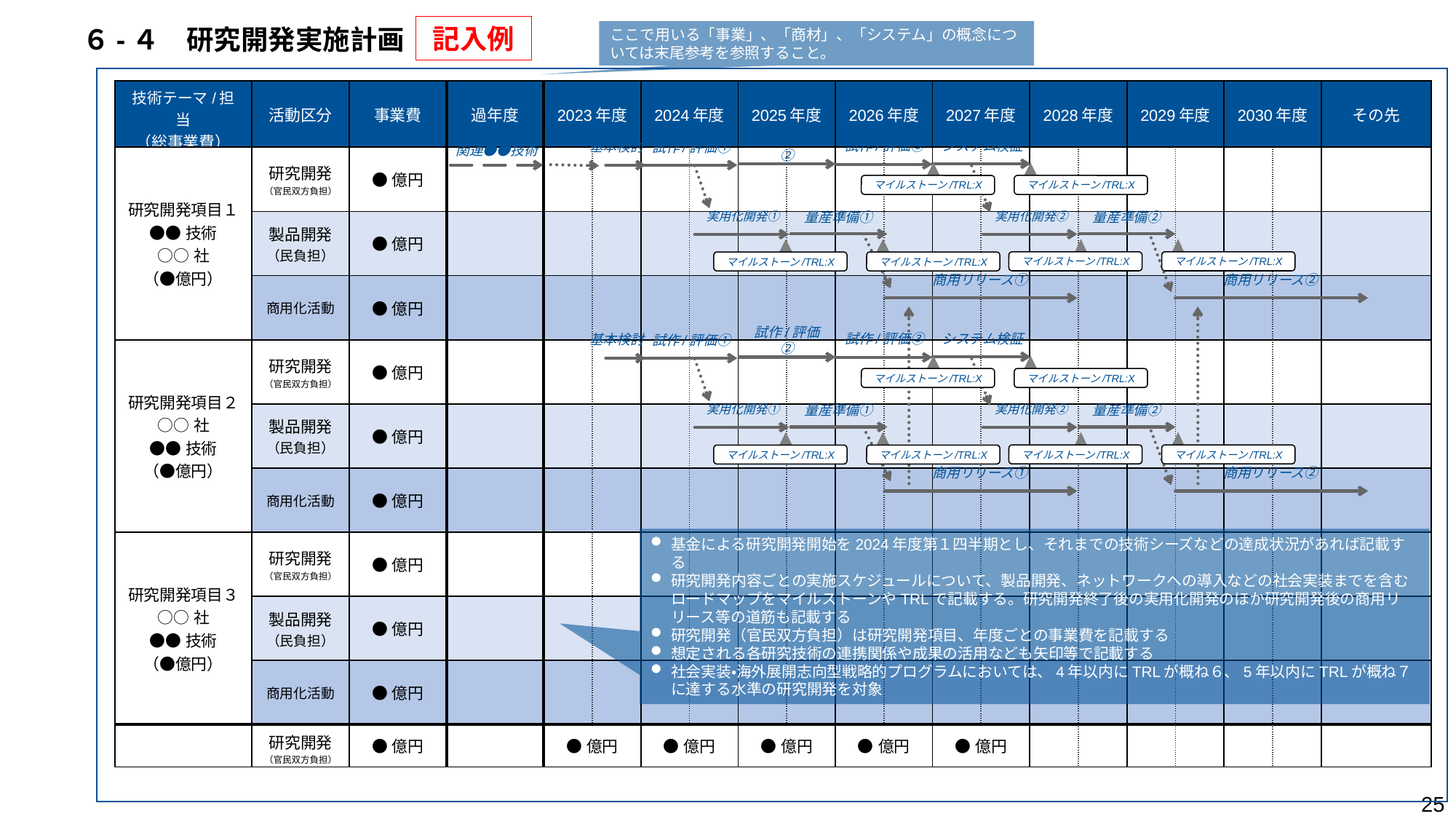

６-４　研究開発実施計画
記入例
ここで用いる「事業」、「商材」、「システム」の概念については末尾参考を参照すること。

| 技術テーマ/担当 （総事業費） | 活動区分 | 事業費 | 過年度 | 2023年度 |  | 2024年度 |  | 2025年度 |  | 2026年度 |  | 2027年度 |  | 2028年度 |  | 2029年度 |  | 2030年度 |  | その先 |
| --- | --- | --- | --- | --- | --- | --- | --- | --- | --- | --- | --- | --- | --- | --- | --- | --- | --- | --- | --- | --- |
| 研究開発項目１ ●●技術 ○○社 （●億円） | 研究開発 （官民双方負担） | ●億円 |  |  |  |  |  |  |  |  |  |  |  |  |  |  |  |  |  |  |
|  | 製品開発（民負担） | ●億円 |  |  |  |  |  |  |  |  |  |  |  |  |  |  |  |  |  |  |
|  | 商用化活動 | ●億円 |  |  |  |  |  |  |  |  |  |  |  |  |  |  |  |  |  |  |
| 研究開発項目２ ○○社 ●●技術 （●億円） | 研究開発 （官民双方負担） | ●億円 |  |  |  |  |  |  |  |  |  |  |  |  |  |  |  |  |  |  |
|  | 製品開発（民負担） | ●億円 |  |  |  |  |  |  |  |  |  |  |  |  |  |  |  |  |  |  |
|  | 商用化活動 | ●億円 |  |  |  |  |  |  |  |  |  |  |  |  |  |  |  |  |  |  |
| 研究開発項目３ ○○社 ●●技術 （●億円） | 研究開発 （官民双方負担） | ●億円 |  |  |  |  |  |  |  |  |  |  |  |  |  |  |  |  |  |  |
|  | 製品開発（民負担） | ●億円 |  |  |  |  |  |  |  |  |  |  |  |  |  |  |  |  |  |  |
|  | 商用化活動 | ●億円 |  |  |  |  |  |  |  |  |  |  |  |  |  |  |  |  |  |  |
|  | 研究開発 （官民双方負担） | ●億円 |  | ●億円 |  | ●億円 |  | ●億円 |  | ●億円 |  | ●億円 |  |  |  |  |  |  |  |  |
試作/評価③
基本検討
試作/評価①
関連●●技術
システム検証
試作/評価②

マイルストーン/TRL:X
マイルストーン/TRL:X
実用化開発①
実用化開発②
量産準備①
量産準備②

マイルストーン/TRL:X
マイルストーン/TRL:X
マイルストーン/TRL:X
マイルストーン/TRL:X
商用リリース①
商用リリース②
試作/評価③
基本検討
試作/評価①
システム検証
試作/評価②

マイルストーン/TRL:X
マイルストーン/TRL:X
実用化開発①
実用化開発②
量産準備①
量産準備②

マイルストーン/TRL:X
マイルストーン/TRL:X
マイルストーン/TRL:X
マイルストーン/TRL:X
商用リリース①
商用リリース②
基金による研究開発開始を2024年度第１四半期とし、それまでの技術シーズなどの達成状況があれば記載する
研究開発内容ごとの実施スケジュールについて、製品開発、ネットワークへの導入などの社会実装までを含むロードマップをマイルストーンやTRLで記載する。研究開発終了後の実用化開発のほか研究開発後の商用リリース等の道筋も記載する
研究開発（官民双方負担）は研究開発項目、年度ごとの事業費を記載する
想定される各研究技術の連携関係や成果の活用なども矢印等で記載する
社会実装・海外展開志向型戦略的プログラムにおいては、4年以内にTRLが概ね６、5年以内にTRLが概ね７に達する水準の研究開発を対象